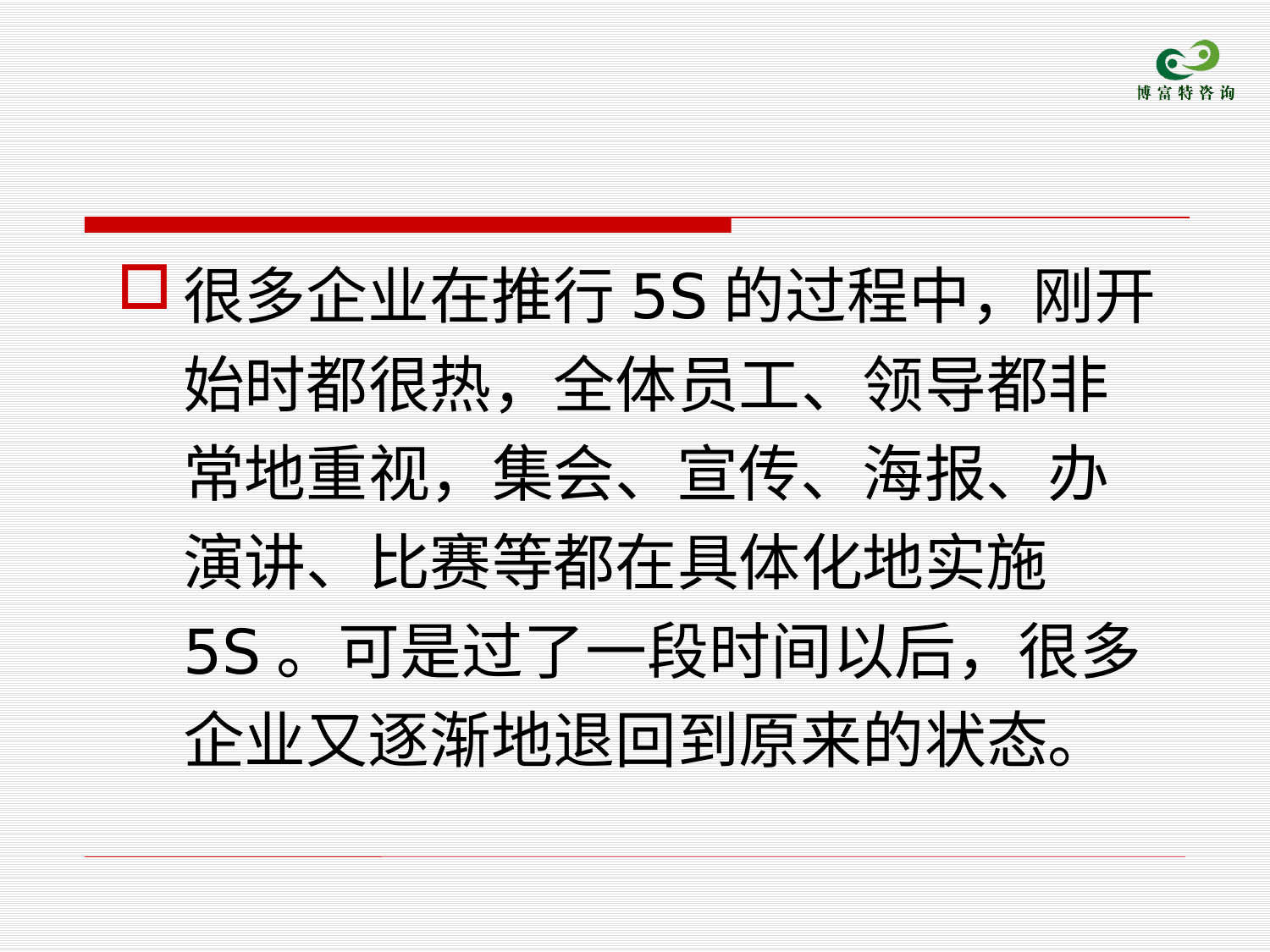

很多企业在推行5S的过程中，刚开始时都很热，全体员工、领导都非常地重视，集会、宣传、海报、办演讲、比赛等都在具体化地实施5S。可是过了一段时间以后，很多企业又逐渐地退回到原来的状态。
219